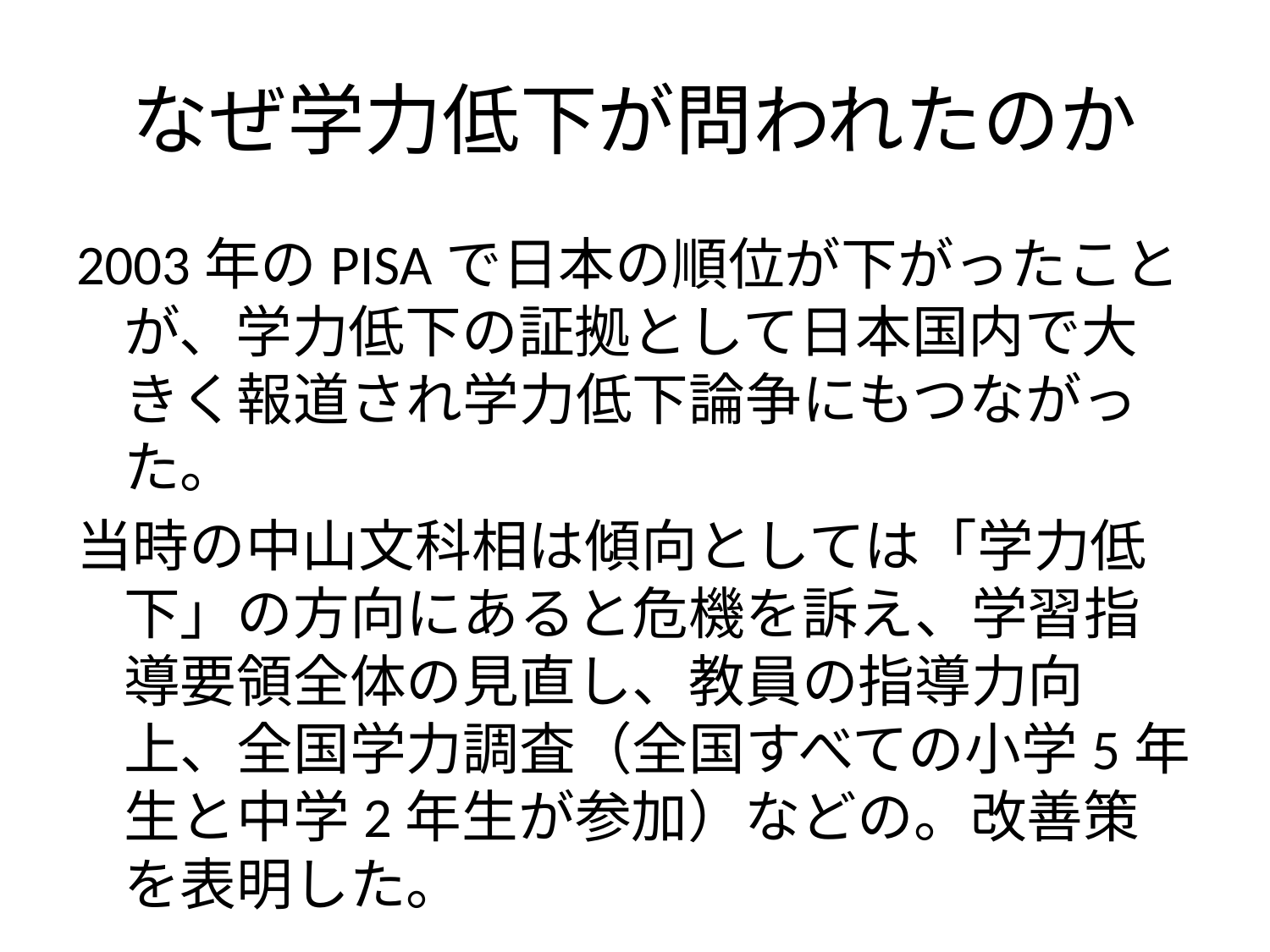

# なぜ学力低下が問われたのか
2003年のPISAで日本の順位が下がったことが、学力低下の証拠として日本国内で大きく報道され学力低下論争にもつながった。
当時の中山文科相は傾向としては「学力低下」の方向にあると危機を訴え、学習指導要領全体の見直し、教員の指導力向上、全国学力調査（全国すべての小学5年生と中学2年生が参加）などの。改善策を表明した。